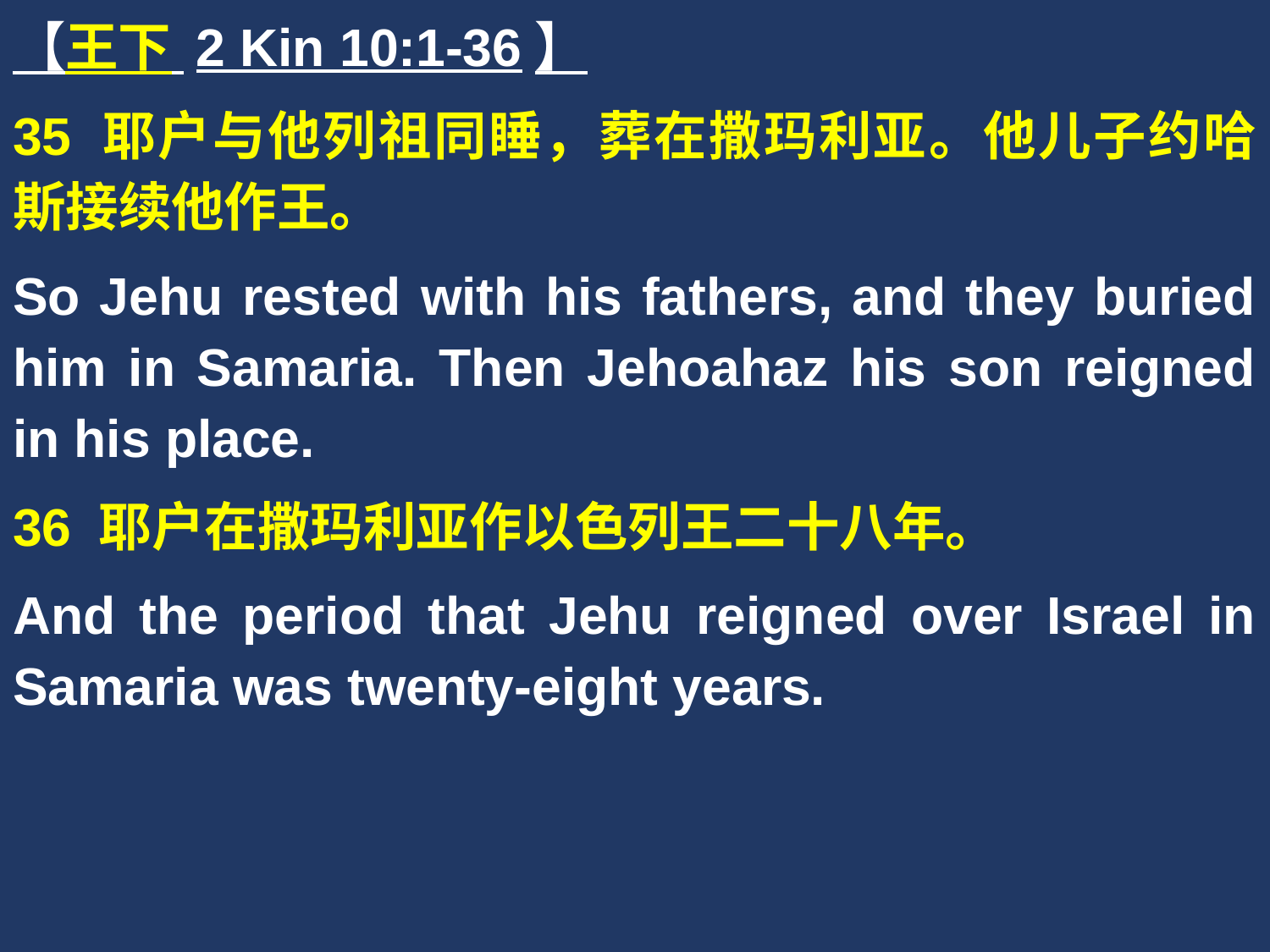

【王下 2 Kin 10:1-36】
35 耶户与他列祖同睡，葬在撒玛利亚。他儿子约哈斯接续他作王。
So Jehu rested with his fathers, and they buried him in Samaria. Then Jehoahaz his son reigned in his place.
36 耶户在撒玛利亚作以色列王二十八年。
And the period that Jehu reigned over Israel in Samaria was twenty-eight years.